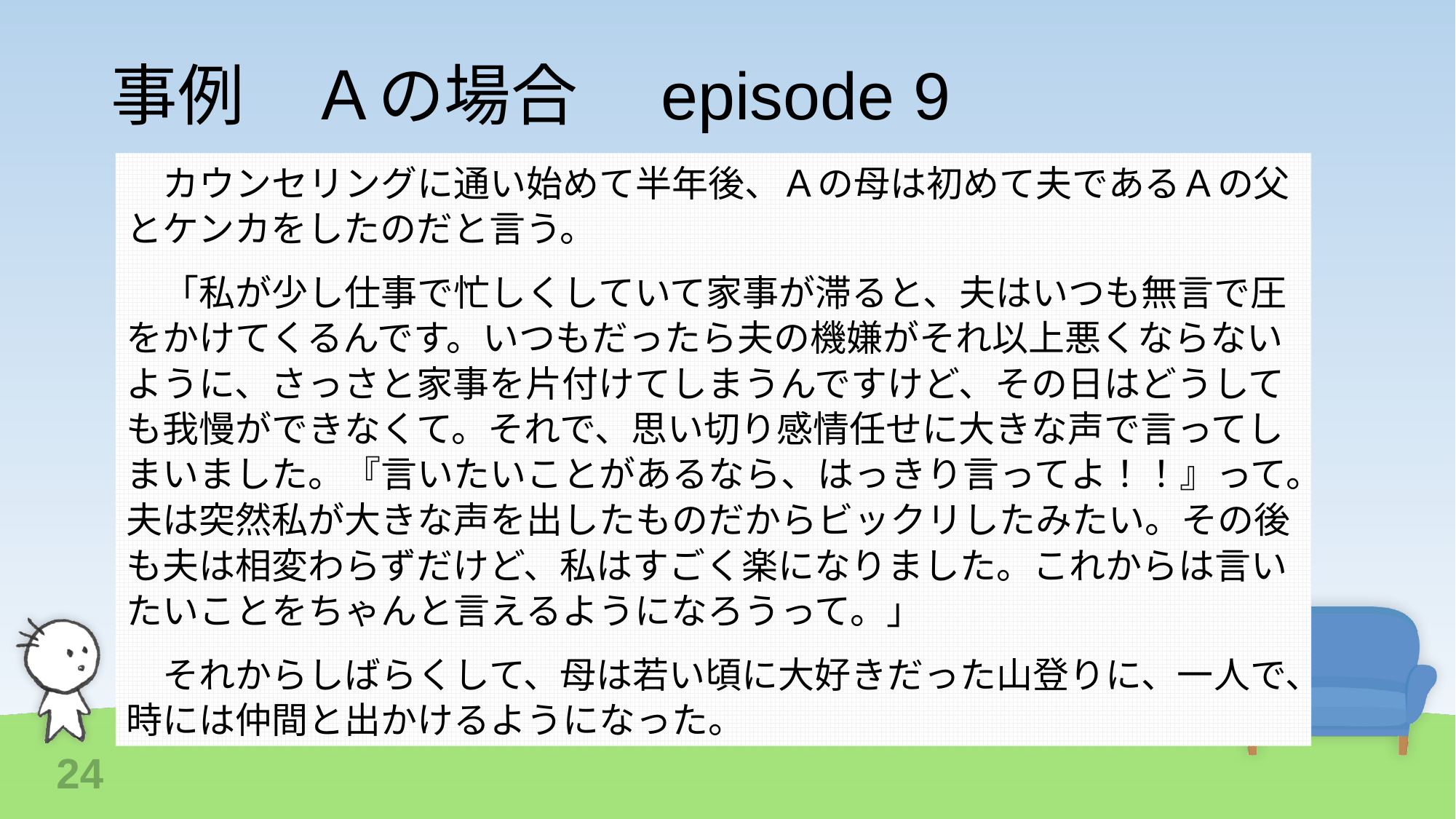

# 事例　Ａの場合　episode 9
　カウンセリングに通い始めて半年後、Ａの母は初めて夫であるＡの父とケンカをしたのだと言う。
　「私が少し仕事で忙しくしていて家事が滞ると、夫はいつも無言で圧をかけてくるんです。いつもだったら夫の機嫌がそれ以上悪くならないように、さっさと家事を片付けてしまうんですけど、その日はどうしても我慢ができなくて。それで、思い切り感情任せに大きな声で言ってしまいました。『言いたいことがあるなら、はっきり言ってよ！！』って。夫は突然私が大きな声を出したものだからビックリしたみたい。その後も夫は相変わらずだけど、私はすごく楽になりました。これからは言いたいことをちゃんと言えるようになろうって。」
　それからしばらくして、母は若い頃に大好きだった山登りに、一人で、時には仲間と出かけるようになった。
24